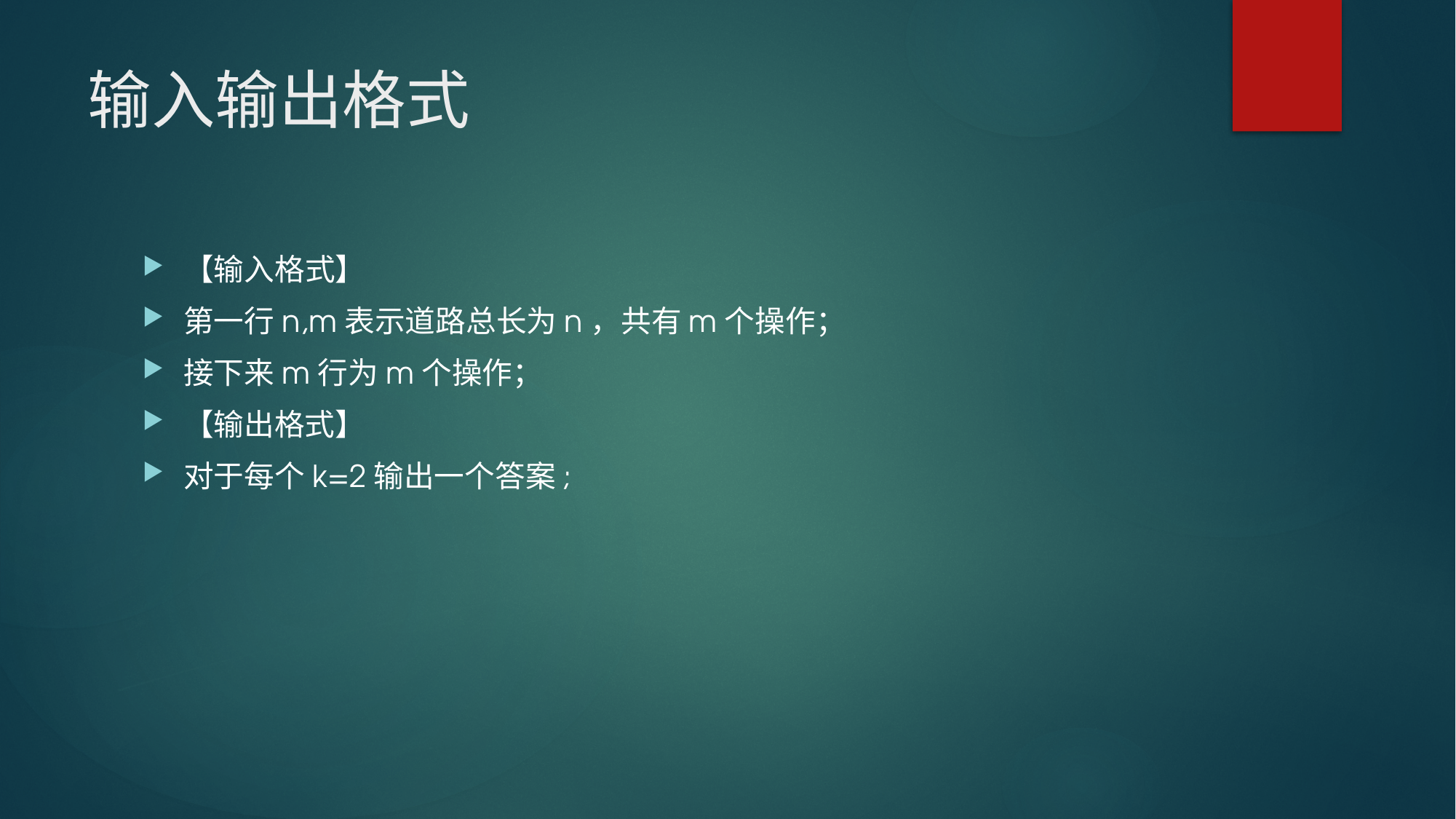

# 输入输出格式
【输入格式】
第一行n,m表示道路总长为n，共有m个操作；
接下来m行为m个操作；
【输出格式】
对于每个k=2输出一个答案;